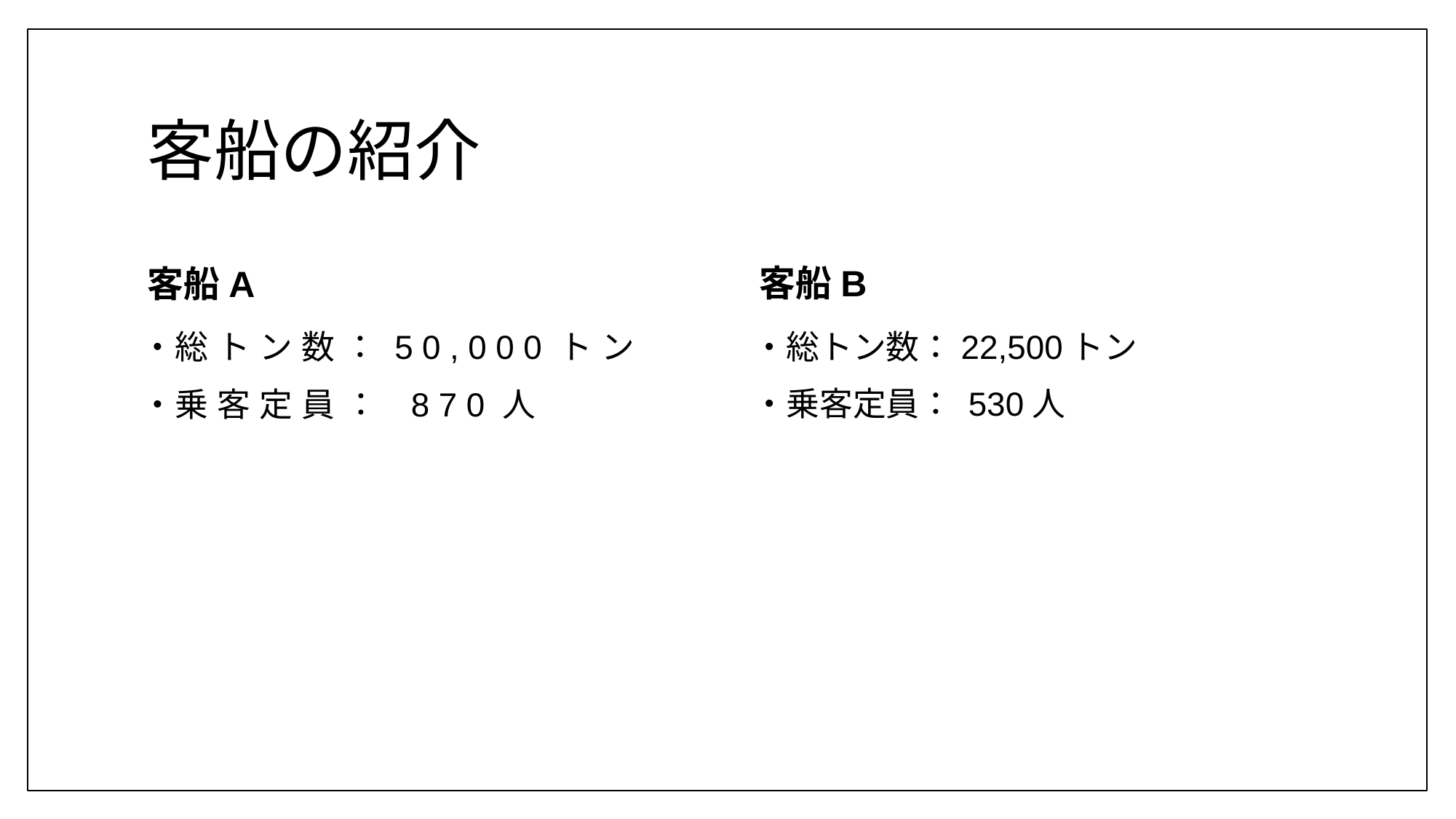

# 客船の紹介
客船B
客船A
総トン数：22,500トン
乗客定員： 530人
総トン数：50,000トン
乗客定員： 870人